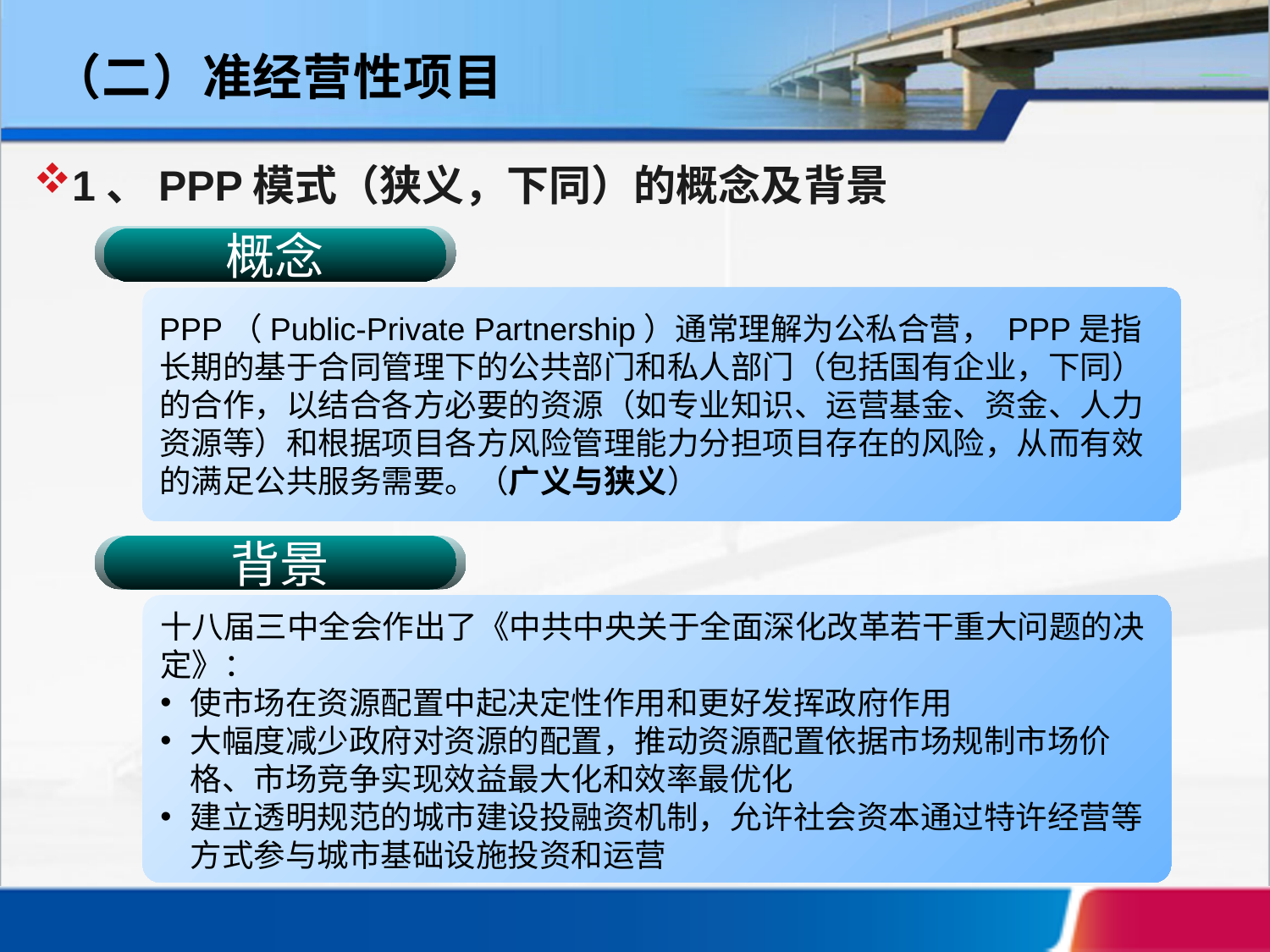

（二）准经营性项目
1、PPP模式（狭义，下同）的概念及背景

概念
PPP（Public-Private Partnership）通常理解为公私合营， PPP是指长期的基于合同管理下的公共部门和私人部门（包括国有企业，下同）的合作，以结合各方必要的资源（如专业知识、运营基金、资金、人力资源等）和根据项目各方风险管理能力分担项目存在的风险，从而有效的满足公共服务需要。（广义与狭义）

背景
十八届三中全会作出了《中共中央关于全面深化改革若干重大问题的决定》：
使市场在资源配置中起决定性作用和更好发挥政府作用
大幅度减少政府对资源的配置，推动资源配置依据市场规制市场价格、市场竞争实现效益最大化和效率最优化
建立透明规范的城市建设投融资机制，允许社会资本通过特许经营等方式参与城市基础设施投资和运营